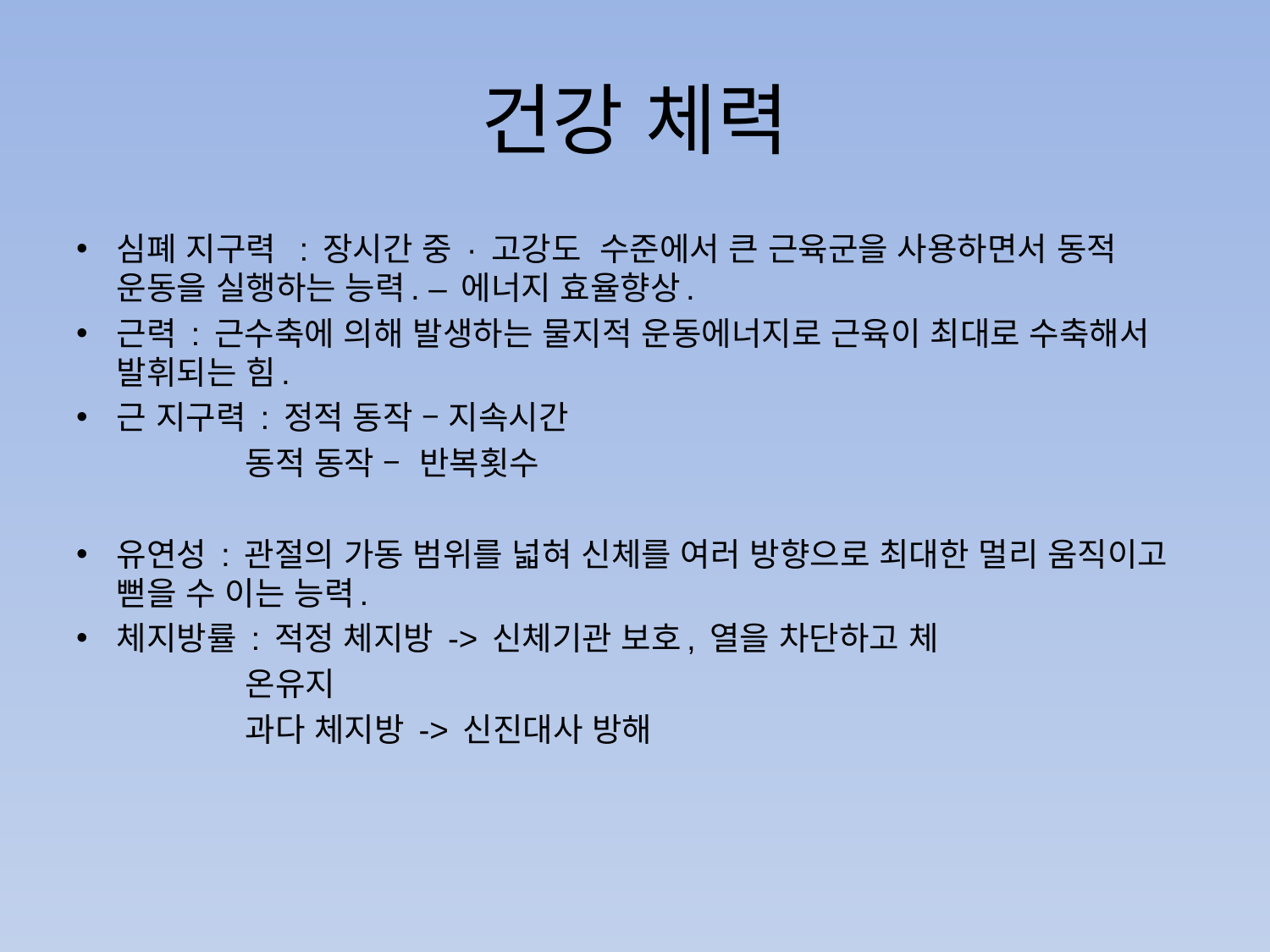

# 건강 체력
심폐 지구력  : 장시간 중 · 고강도  수준에서 큰 근육군을 사용하면서 동적 운동을 실행하는 능력. – 에너지 효율향상.
근력 : 근수축에 의해 발생하는 물지적 운동에너지로 근육이 최대로 수축해서 발휘되는 힘.
근 지구력 : 정적 동작 – 지속시간
                  동적 동작 –  반복횟수

유연성 : 관절의 가동 범위를 넓혀 신체를 여러 방향으로 최대한 멀리 움직이고 뻗을 수 이는 능력.
체지방률 : 적정 체지방 -> 신체기관 보호, 열을 차단하고 체
                  온유지
                  과다 체지방 -> 신진대사 방해